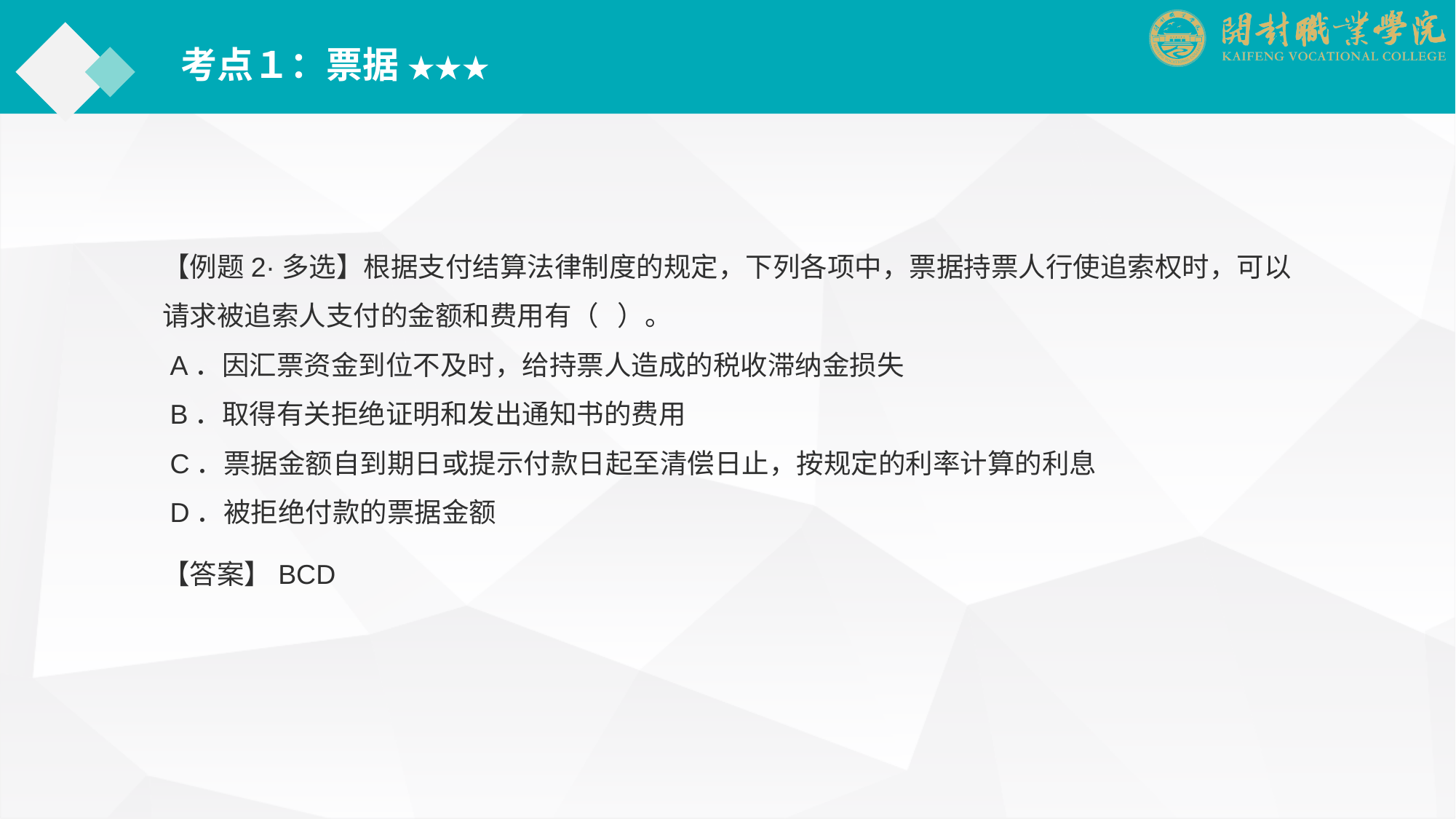

考点１：票据 ★★★
【例题2·多选】根据支付结算法律制度的规定，下列各项中，票据持票人行使追索权时，可以请求被追索人支付的金额和费用有（   ）。
 A．因汇票资金到位不及时，给持票人造成的税收滞纳金损失
 B．取得有关拒绝证明和发出通知书的费用
 C．票据金额自到期日或提示付款日起至清偿日止，按规定的利率计算的利息
 D．被拒绝付款的票据金额
【答案】BCD